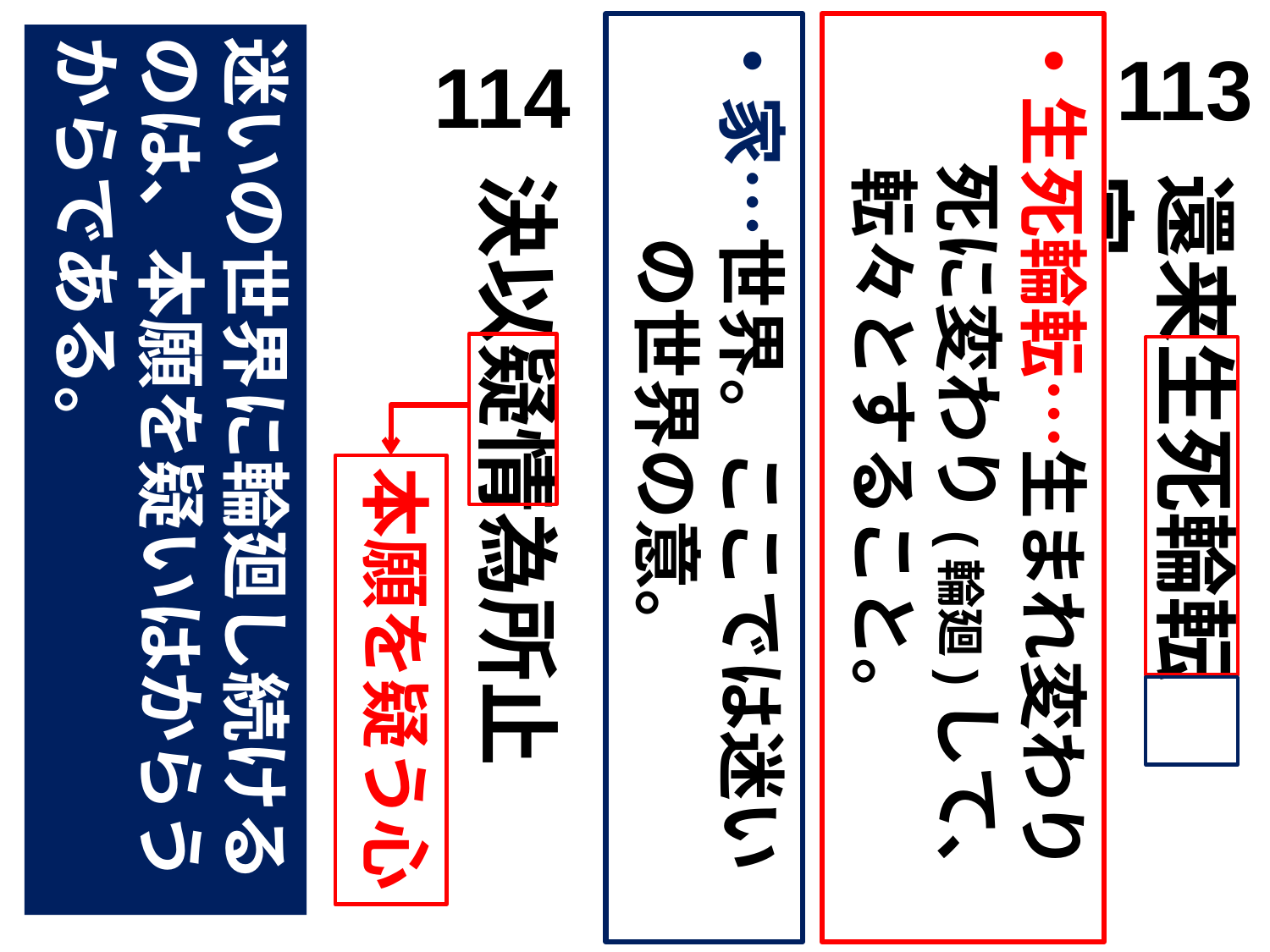

・家…世界。ここでは迷い
　　　の世界の意。
・生死輪転…生まれ変わり
   　死に変わり(輪廻)して、
　　転々とすること。
迷いの世界に輪廻し続けるのは、本願を疑いはからうからである。
113
114
決以疑情為所止
還来生死輪転家

本願を疑う心